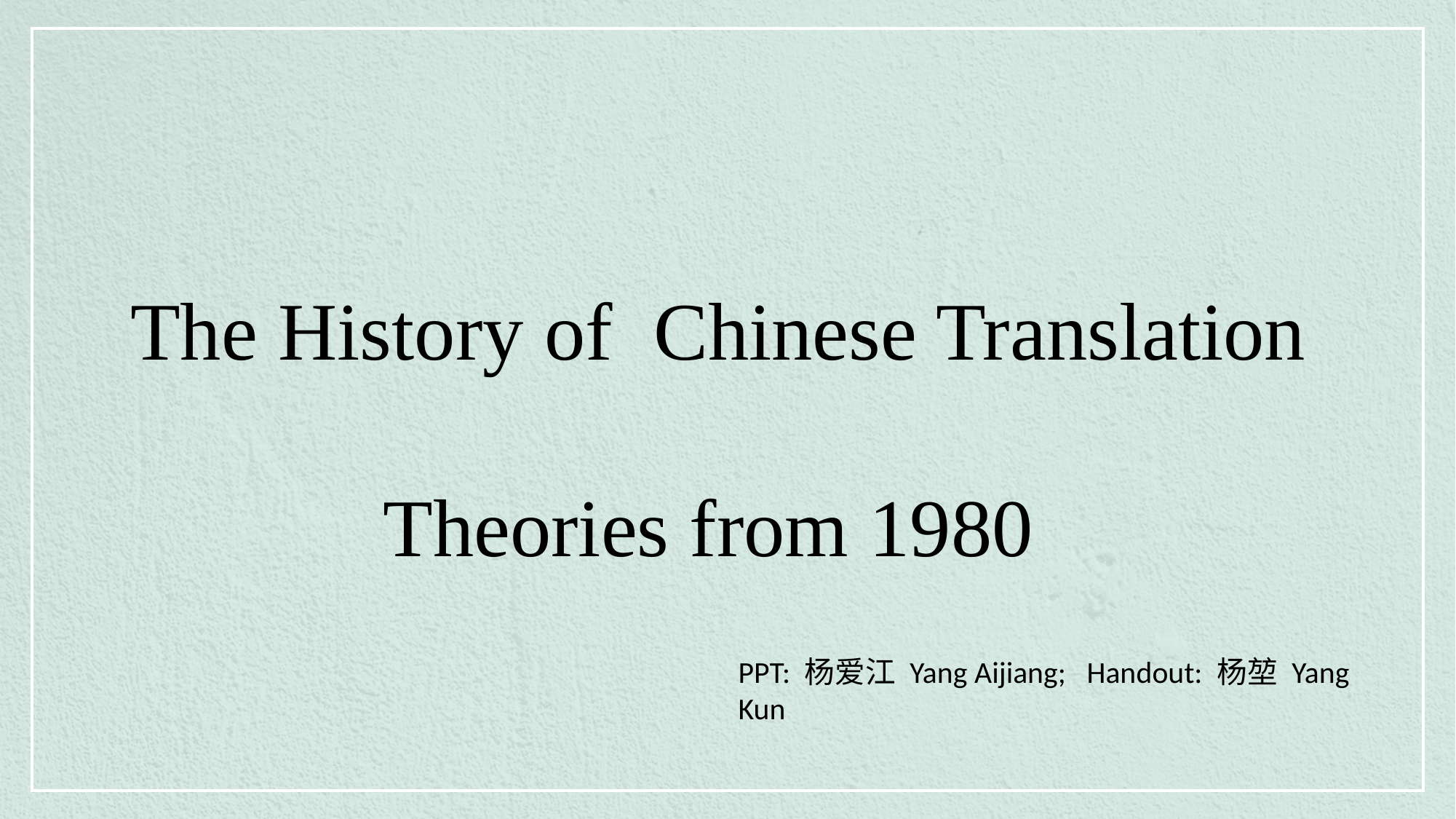

The History of  Chinese Translation Theories from 1980
PPT: 杨爱江 Yang Aijiang;   Handout: 杨堃 Yang Kun